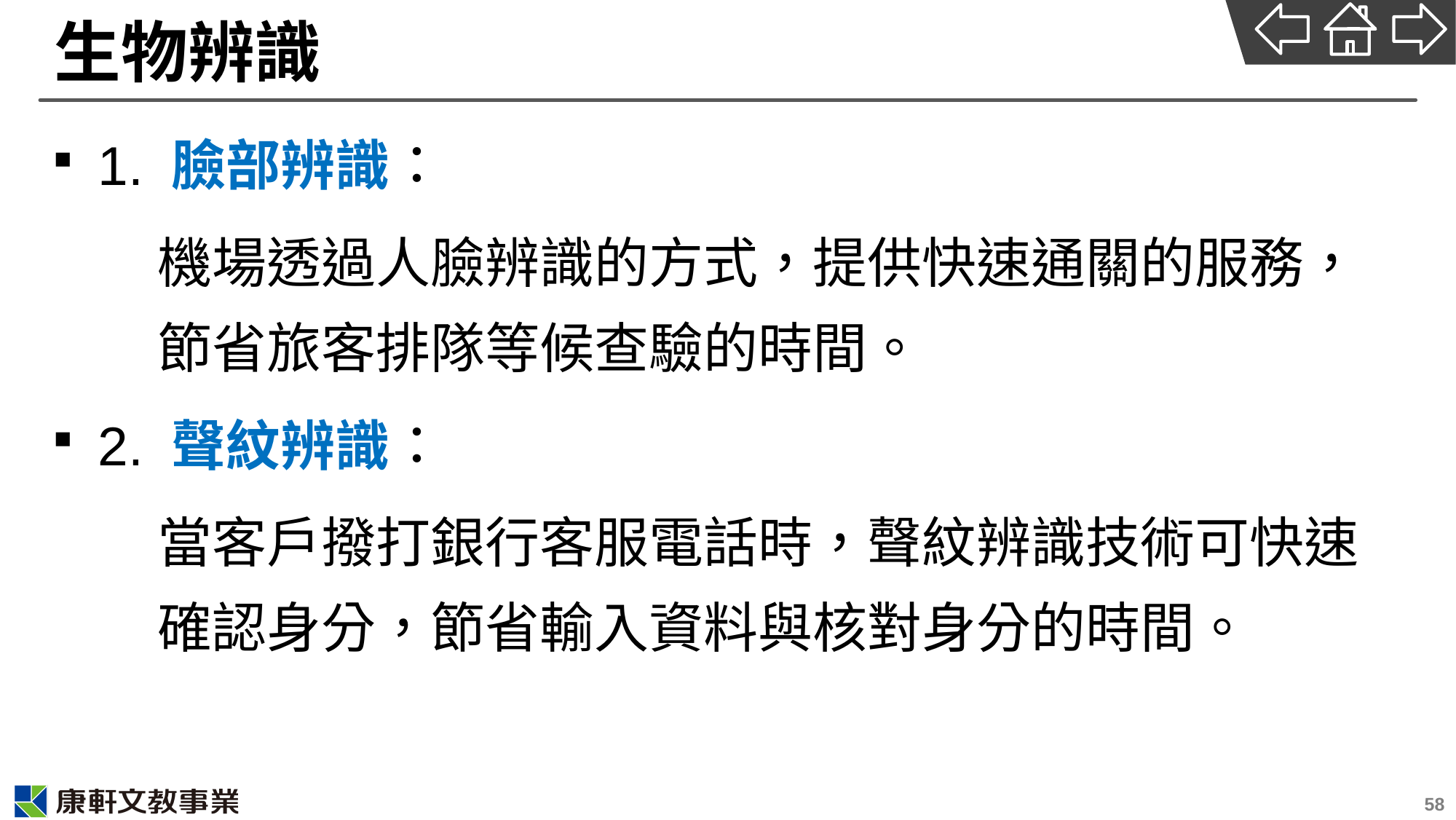

# 生物辨識
1. 臉部辨識：
機場透過人臉辨識的方式，提供快速通關的服務，節省旅客排隊等候查驗的時間。
2. 聲紋辨識：
當客戶撥打銀行客服電話時，聲紋辨識技術可快速確認身分，節省輸入資料與核對身分的時間。
58